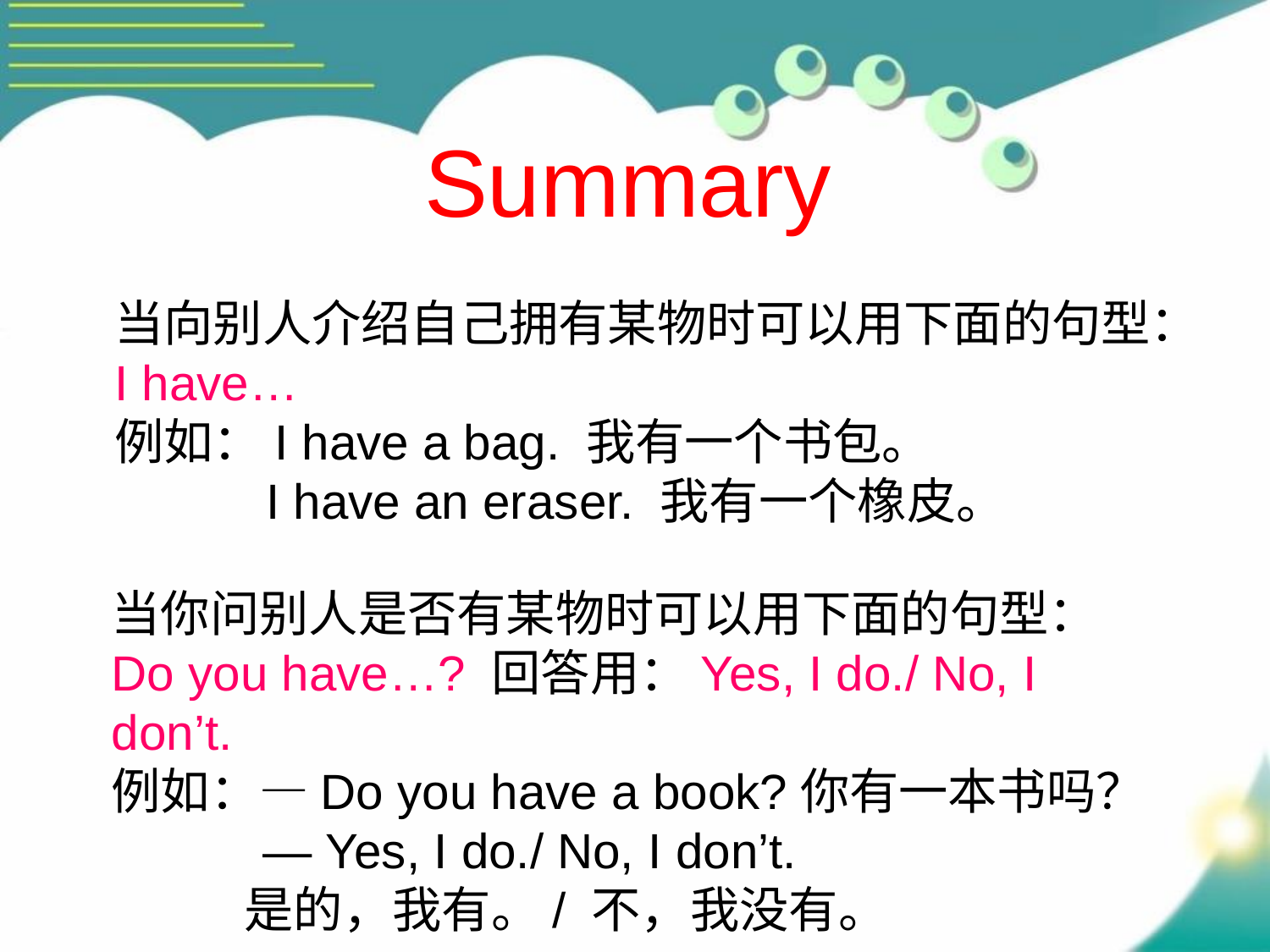

Summary
当向别人介绍自己拥有某物时可以用下面的句型：I have…
例如：I have a bag. 我有一个书包。
           I have an eraser. 我有一个橡皮。
当你问别人是否有某物时可以用下面的句型：
Do you have…? 回答用：Yes, I do./ No, I don’t.
例如：—Do you have a book?你有一本书吗？
           — Yes, I do./ No, I don’t.
           是的，我有。/ 不，我没有。